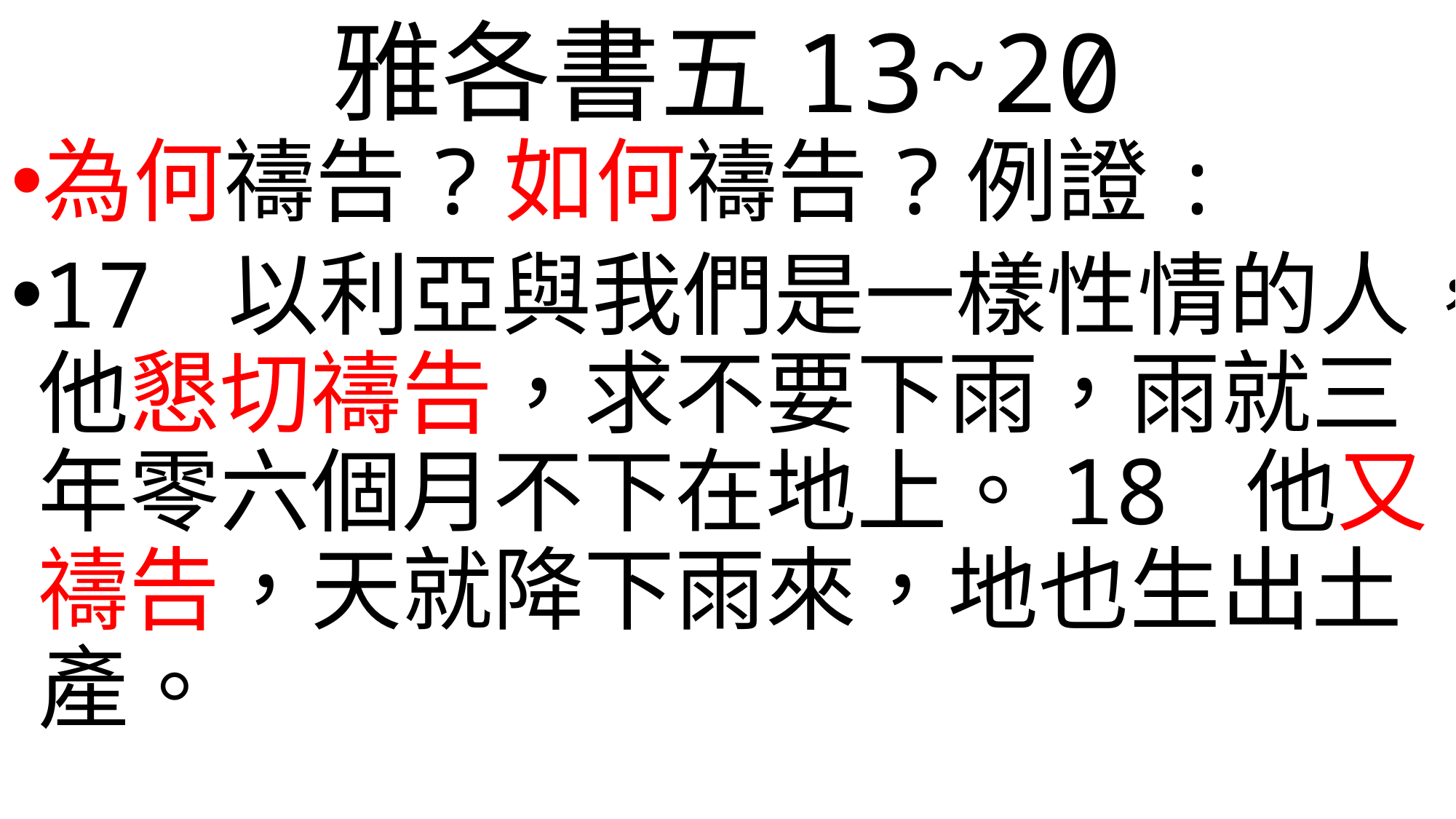

# 雅各書五13~20
為何禱告?如何禱告?例證:
17 以利亞與我們是一樣性情的人，他懇切禱告，求不要下雨，雨就三年零六個月不下在地上。18 他又禱告，天就降下雨來，地也生出土產。